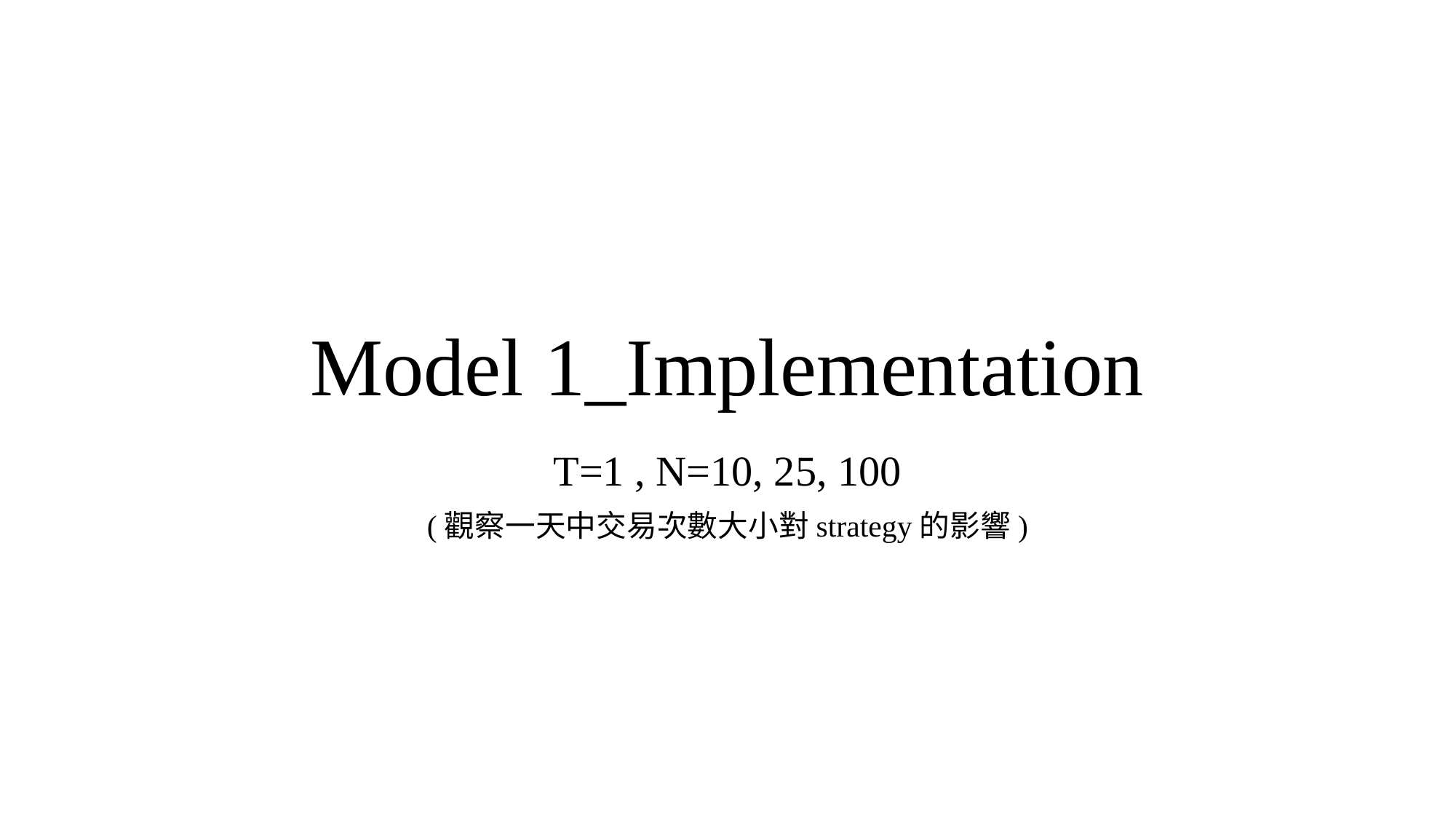

# Model 1_Implementation
T=1 , N=10, 25, 100
(觀察一天中交易次數大小對strategy的影響)